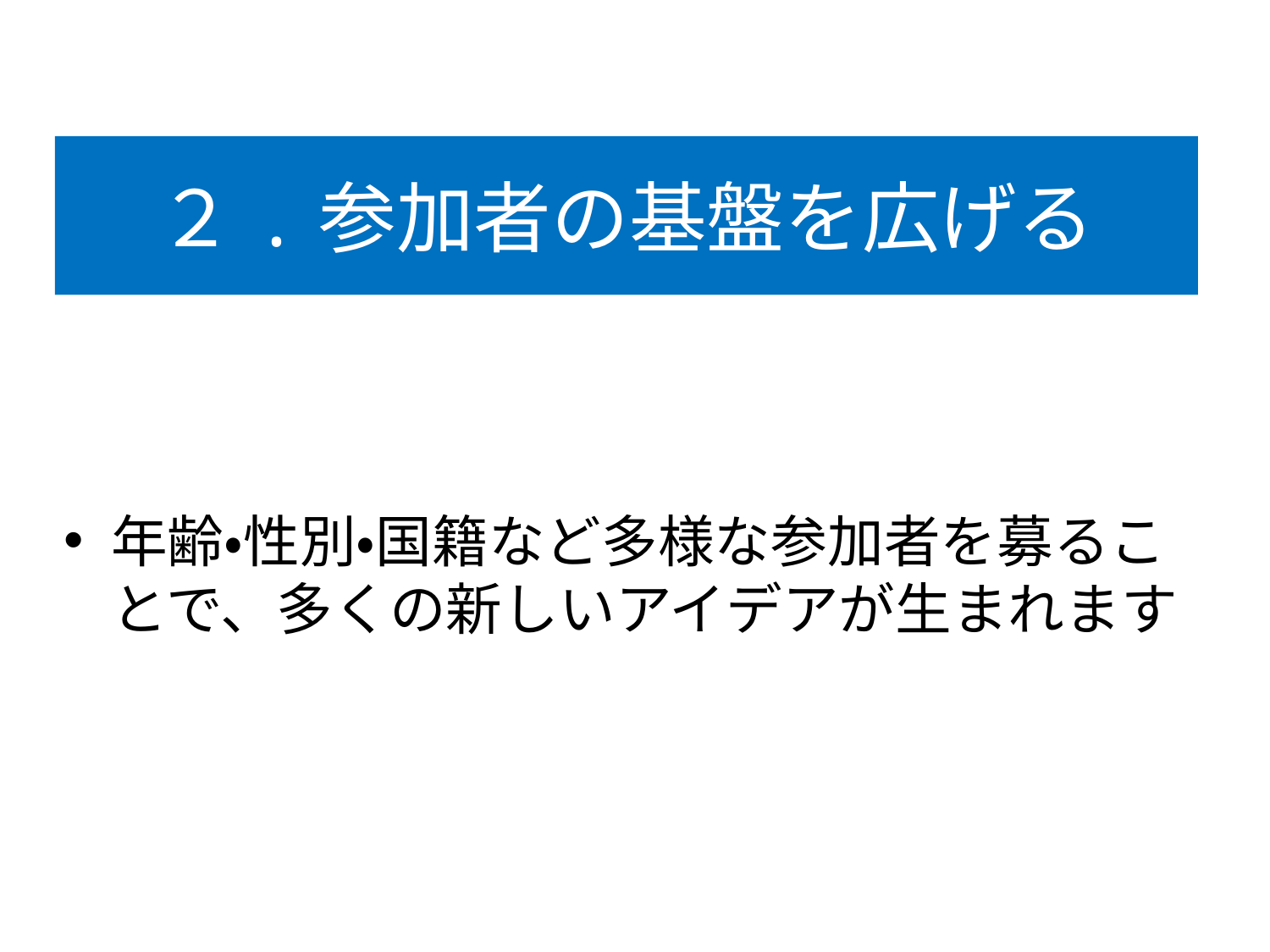

# ２.参加者の基盤を広げる
年齢・性別・国籍など多様な参加者を募ることで、多くの新しいアイデアが生まれます